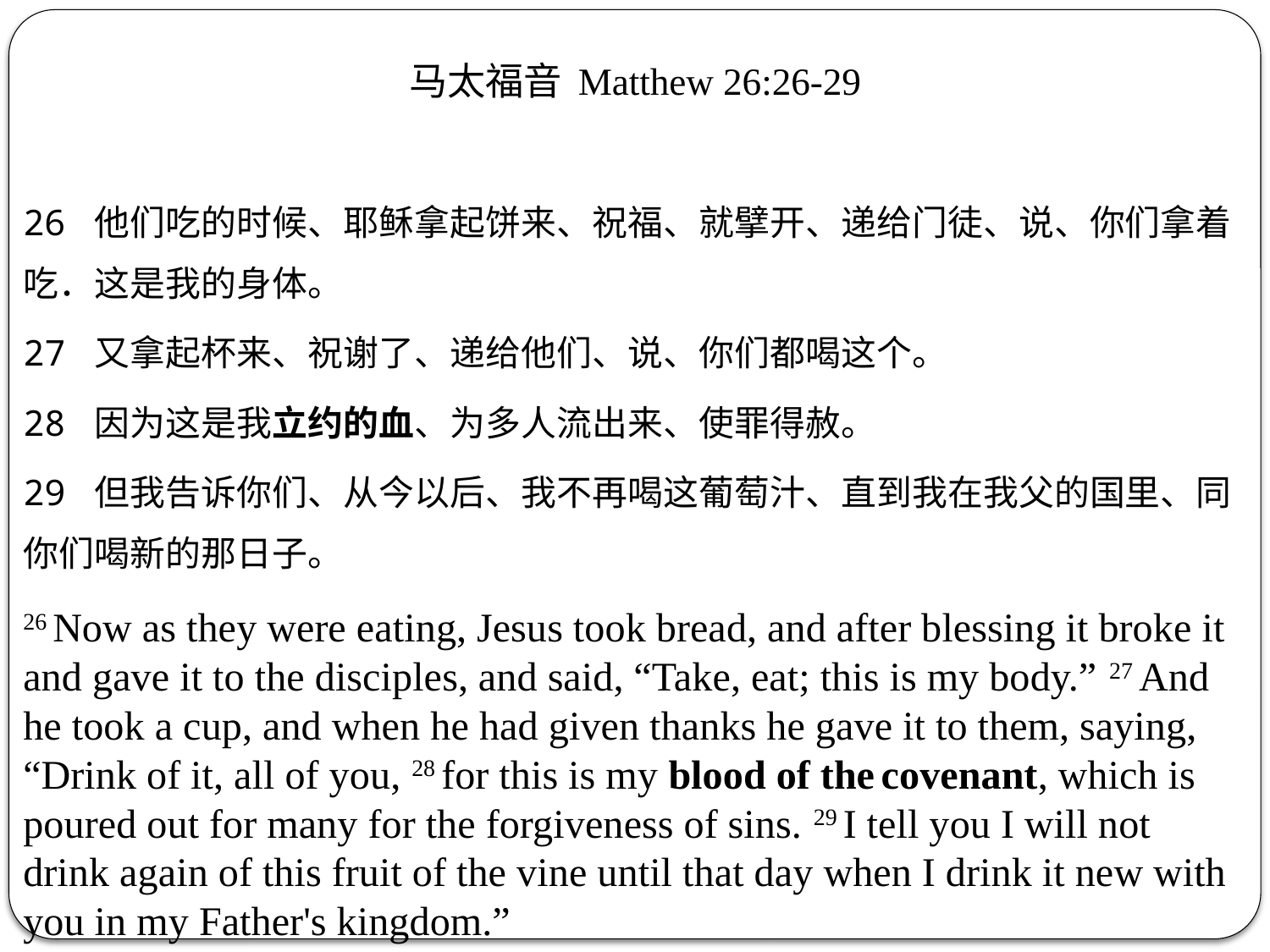

马太福音 Matthew 26:26-29

26 他们吃的时候、耶稣拿起饼来、祝福、就擘开、递给门徒、说、你们拿着吃．这是我的身体。
27 又拿起杯来、祝谢了、递给他们、说、你们都喝这个。
28 因为这是我立约的血、为多人流出来、使罪得赦。
29 但我告诉你们、从今以后、我不再喝这葡萄汁、直到我在我父的国里、同你们喝新的那日子。
26 Now as they were eating, Jesus took bread, and after blessing it broke it and gave it to the disciples, and said, “Take, eat; this is my body.” 27 And he took a cup, and when he had given thanks he gave it to them, saying, “Drink of it, all of you, 28 for this is my blood of the covenant, which is poured out for many for the forgiveness of sins. 29 I tell you I will not drink again of this fruit of the vine until that day when I drink it new with you in my Father's kingdom.”